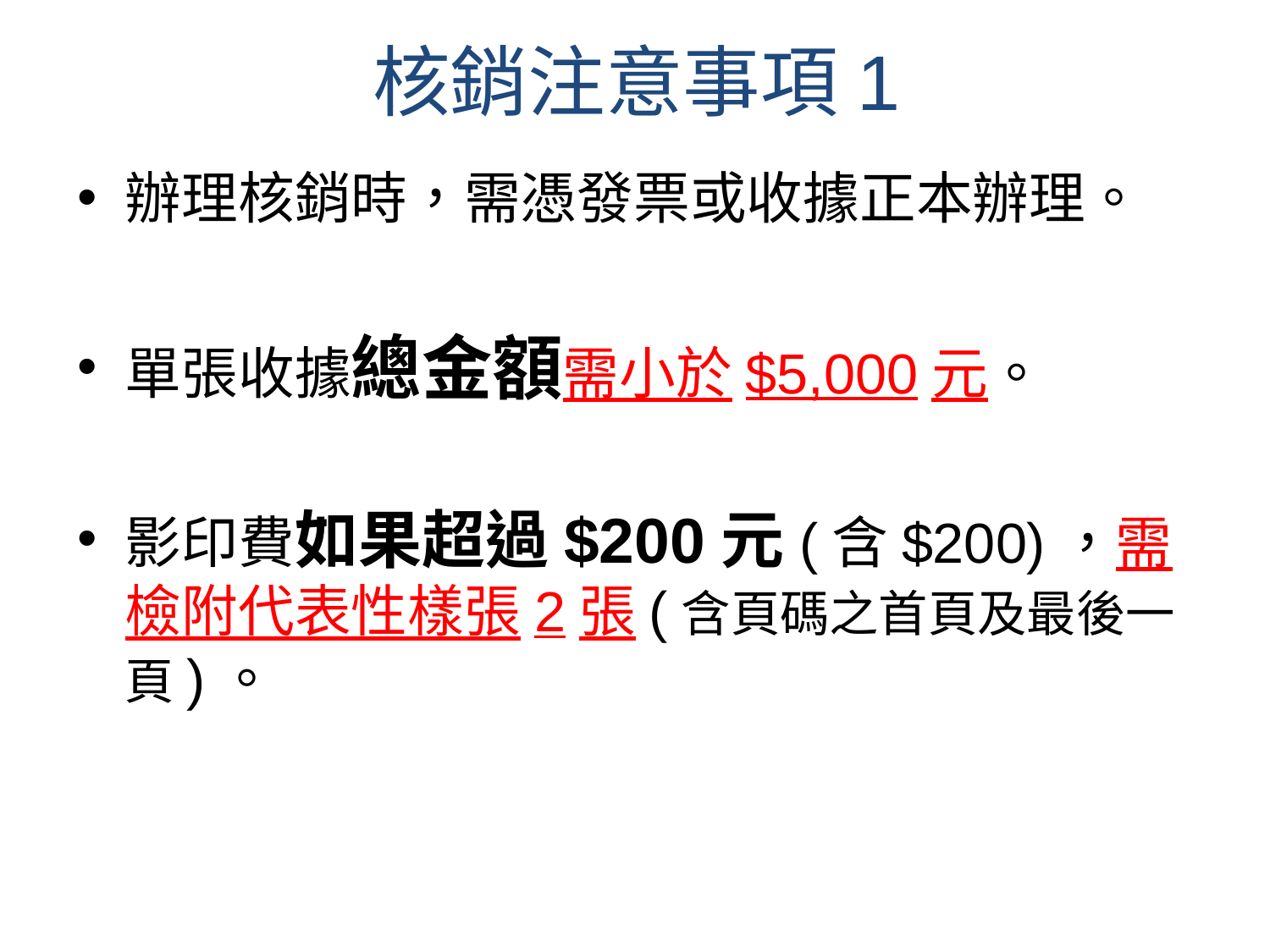

# 核銷注意事項1
辦理核銷時，需憑發票或收據正本辦理。

單張收據總金額需小於$5,000元。

影印費如果超過$200元(含$200)，需檢附代表性樣張2張(含頁碼之首頁及最後一頁)。